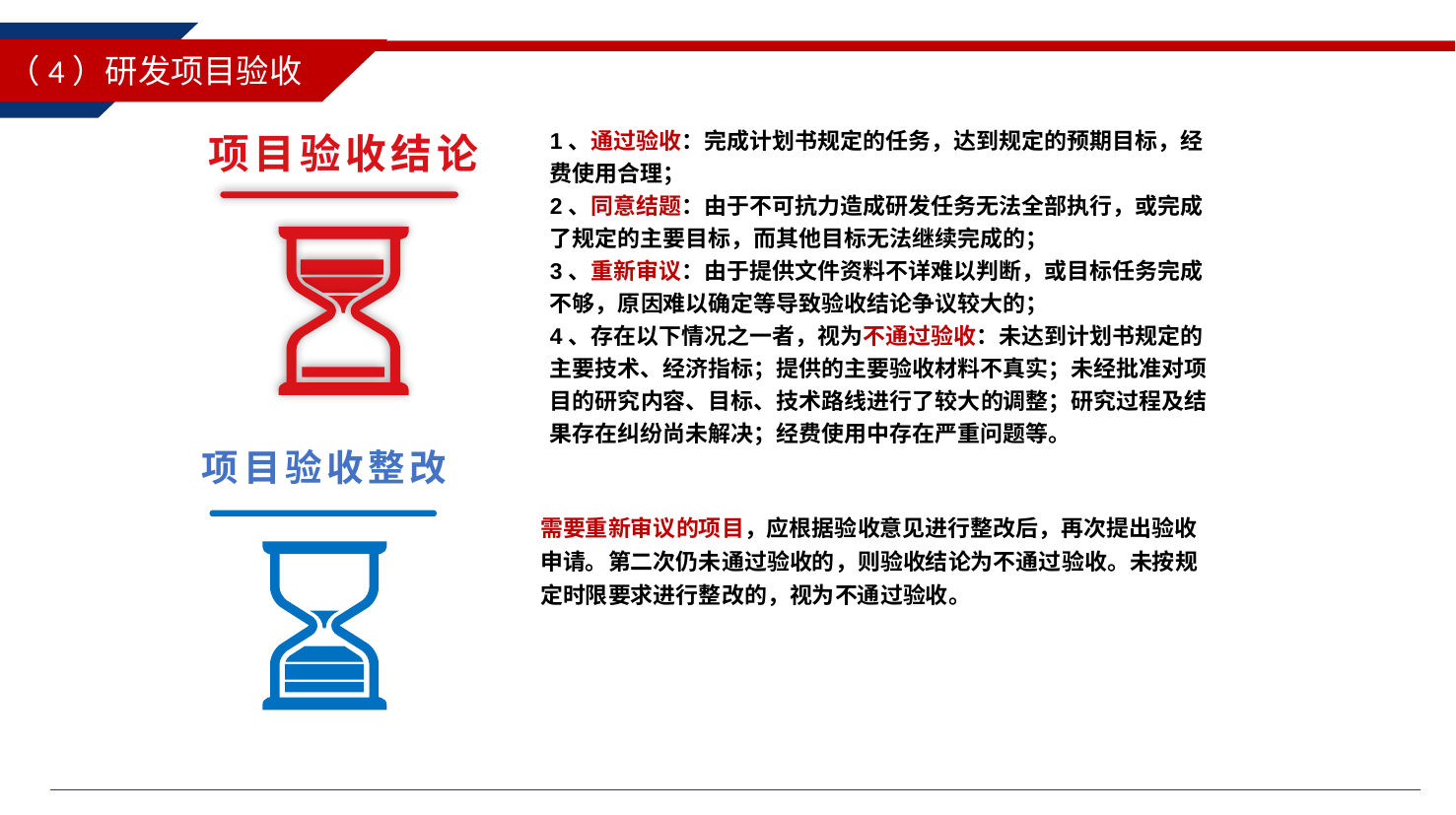

（4）研发项目验收

1、通过验收：完成计划书规定的任务，达到规定的预期目标，经费使用合理；
2、同意结题：由于不可抗力造成研发任务无法全部执行，或完成了规定的主要目标，而其他目标无法继续完成的；
3、重新审议：由于提供文件资料不详难以判断，或目标任务完成不够，原因难以确定等导致验收结论争议较大的；
4、存在以下情况之一者，视为不通过验收：未达到计划书规定的主要技术、经济指标；提供的主要验收材料不真实；未经批准对项目的研究内容、目标、技术路线进行了较大的调整；研究过程及结果存在纠纷尚未解决；经费使用中存在严重问题等。
项目验收结论

项目验收整改
需要重新审议的项目，应根据验收意见进行整改后，再次提出验收申请。第二次仍未通过验收的，则验收结论为不通过验收。未按规定时限要求进行整改的，视为不通过验收。